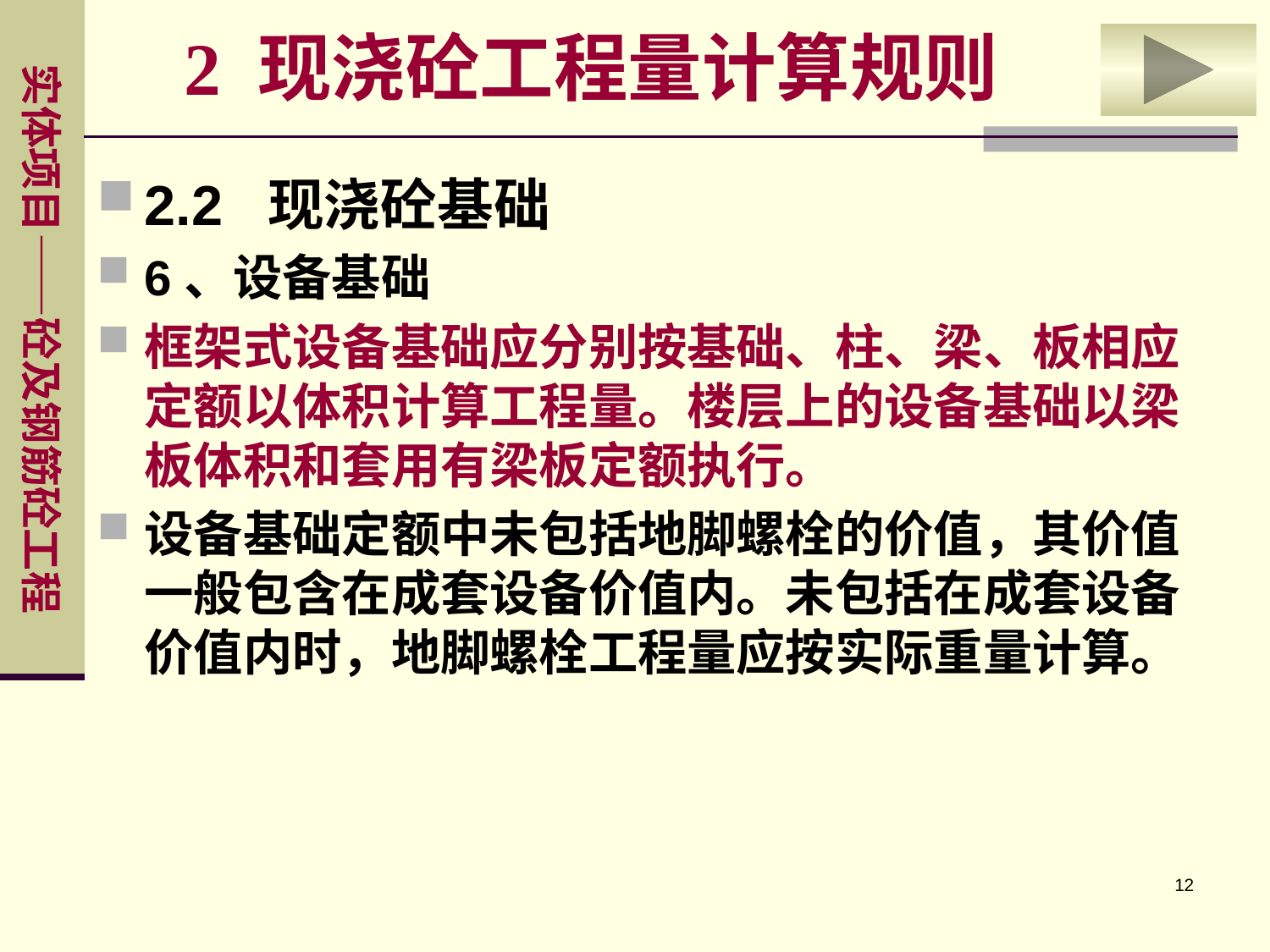

2 现浇砼工程量计算规则
2.2  现浇砼基础
6、设备基础
框架式设备基础应分别按基础、柱、梁、板相应定额以体积计算工程量。楼层上的设备基础以梁板体积和套用有梁板定额执行。
设备基础定额中未包括地脚螺栓的价值，其价值一般包含在成套设备价值内。未包括在成套设备价值内时，地脚螺栓工程量应按实际重量计算。

12